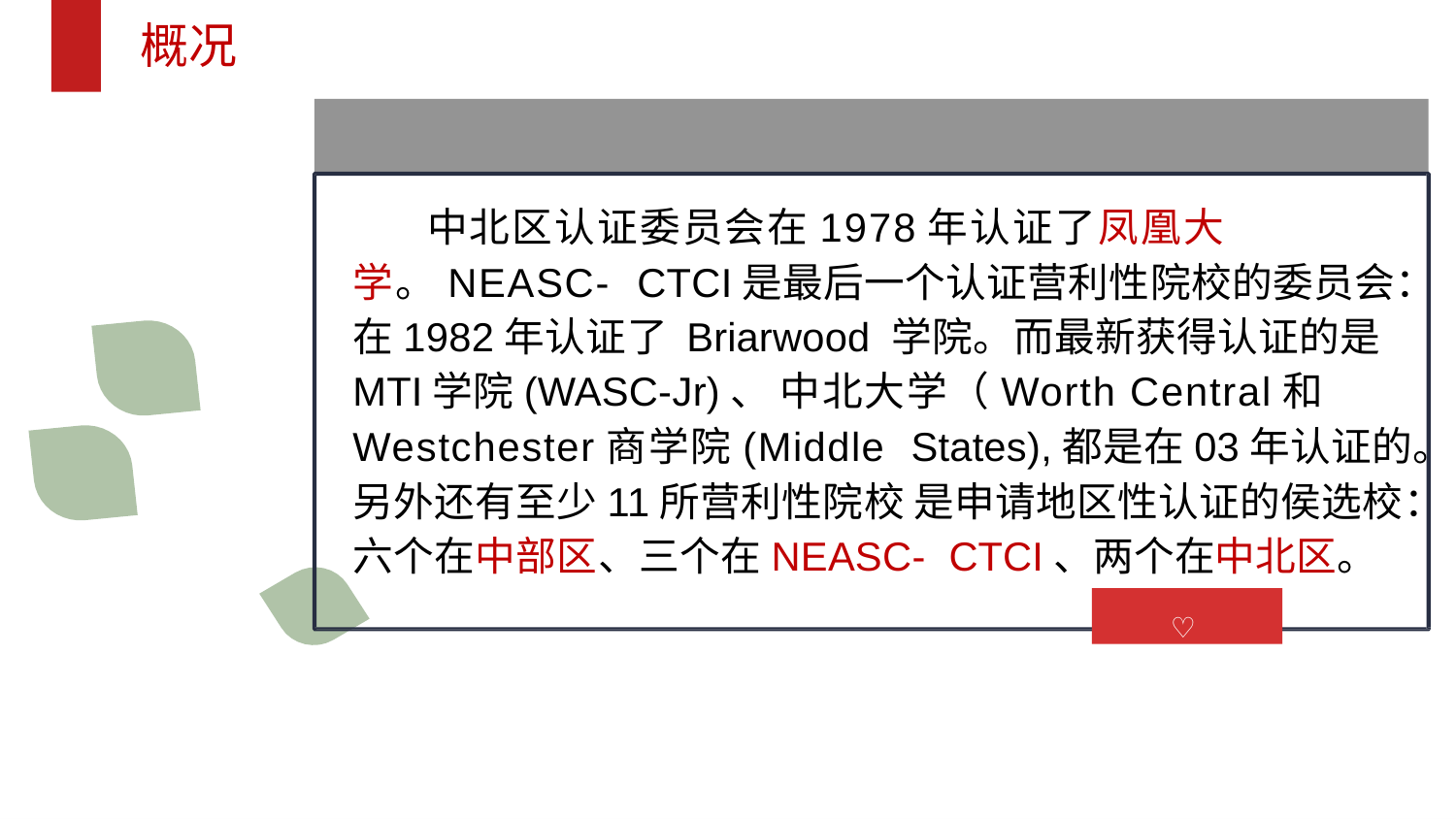

概况

中北区认证委员会在1978年认证了凤凰大学。NEASC-  CTCI是最后一个认证营利性院校的委员会：在1982年认证了 Briarwood 学院。而最新获得认证的是MTI学院(WASC-Jr)、 中北大学（Worth Central和Westchester商学院(Middle  States),都是在03年认证的。另外还有至少11所营利性院校 是申请地区性认证的侯选校：六个在中部区、三个在NEASC-  CTCI、两个在中北区。

♡